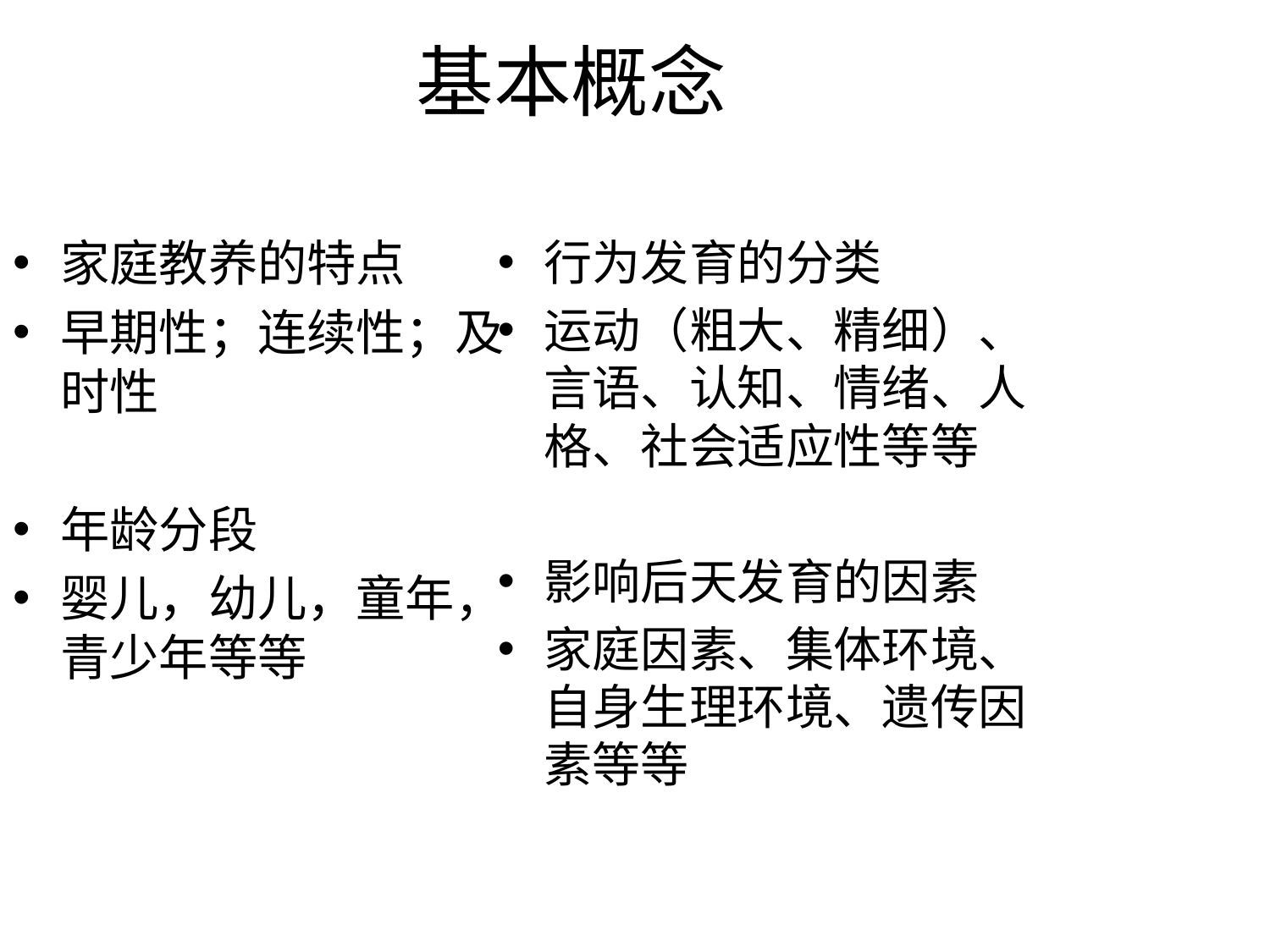

# 基本概念
家庭教养的特点
早期性；连续性；及时性

年龄分段
婴儿，幼儿，童年，青少年等等
行为发育的分类
运动（粗大、精细）、言语、认知、情绪、人格、社会适应性等等

影响后天发育的因素
家庭因素、集体环境、自身生理环境、遗传因素等等